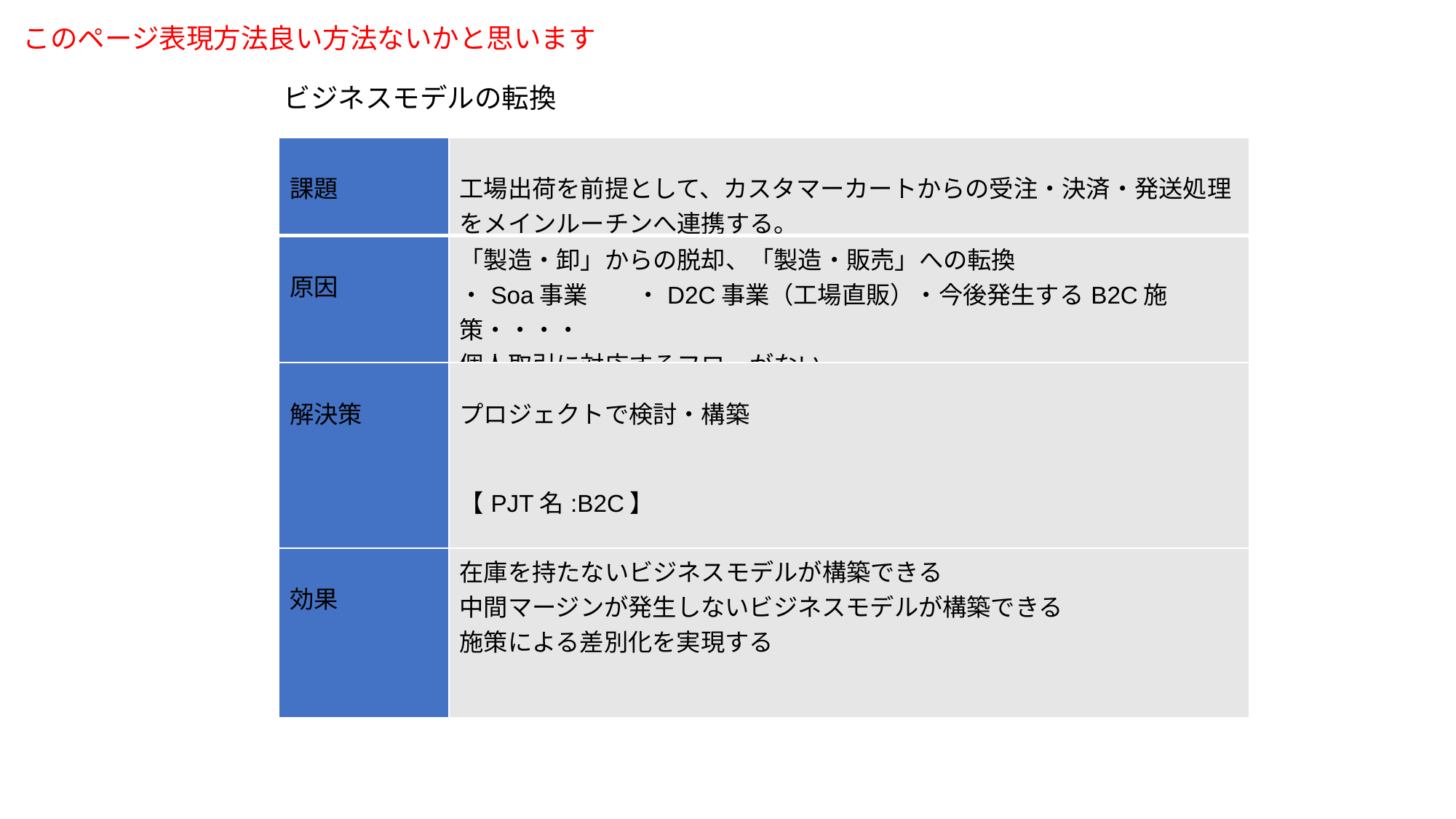

このページ表現方法良い方法ないかと思います

ビジネスモデルの転換
| 課題 | 工場出荷を前提として、カスタマーカートからの受注・決済・発送処理をメインルーチンへ連携する。 |
| --- | --- |
| 原因 | 「製造・卸」からの脱却、「製造・販売」への転換 ・Soa事業　　・D2C事業（工場直販）・今後発生するB2C施策・・・・ 個人取引に対応するフローがない |
| 解決策 | プロジェクトで検討・構築 【PJT名:B2C】 |
| 効果 | 在庫を持たないビジネスモデルが構築できる 中間マージンが発生しないビジネスモデルが構築できる 施策による差別化を実現する |
ビジネスモデルの転換
「製造・卸」からの脱却、「製造・販売」への移行
B2B から　B2C